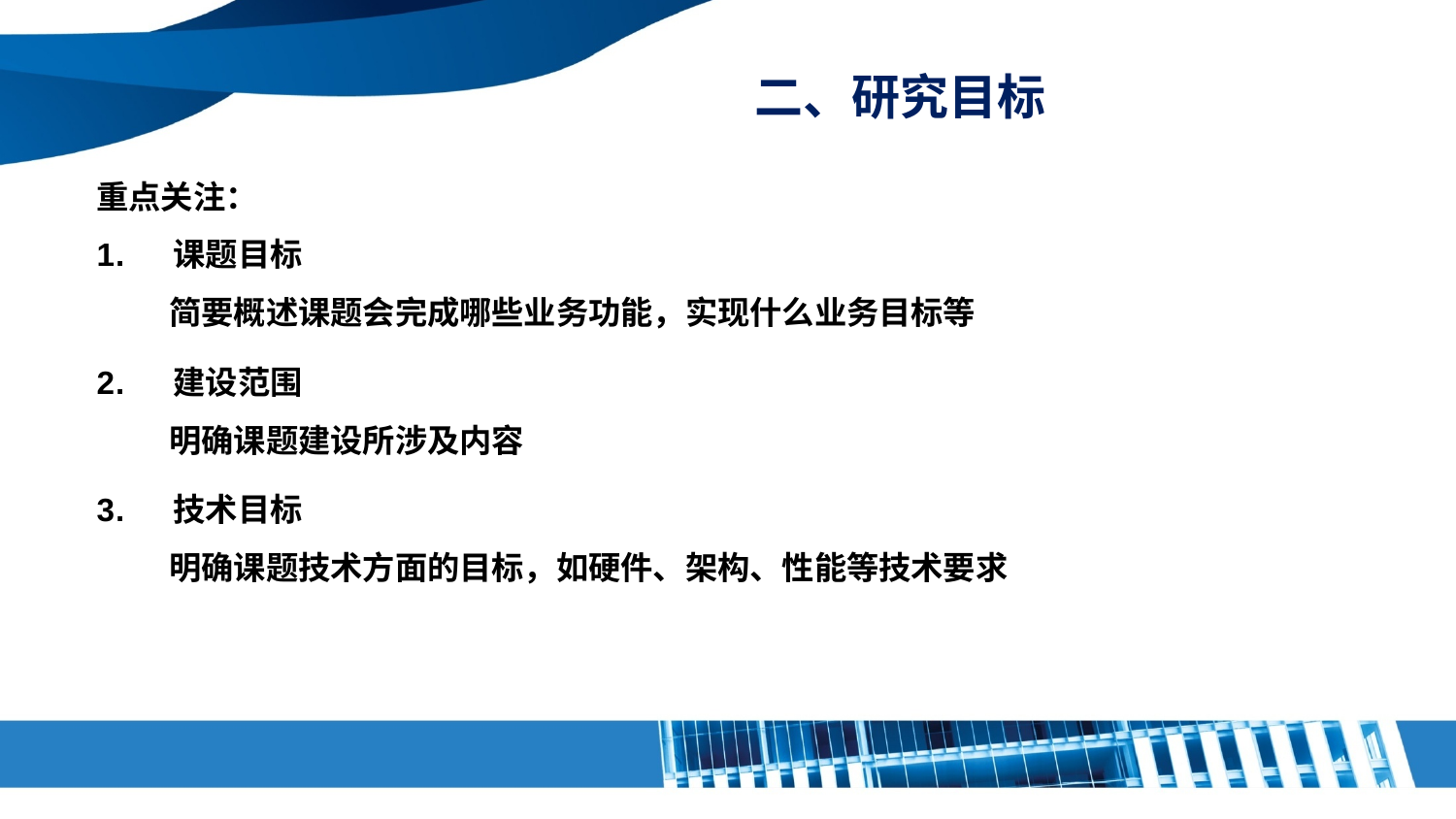

二、研究目标
重点关注：
  课题目标
简要概述课题会完成哪些业务功能，实现什么业务目标等
  建设范围
明确课题建设所涉及内容
  技术目标
明确课题技术方面的目标，如硬件、架构、性能等技术要求